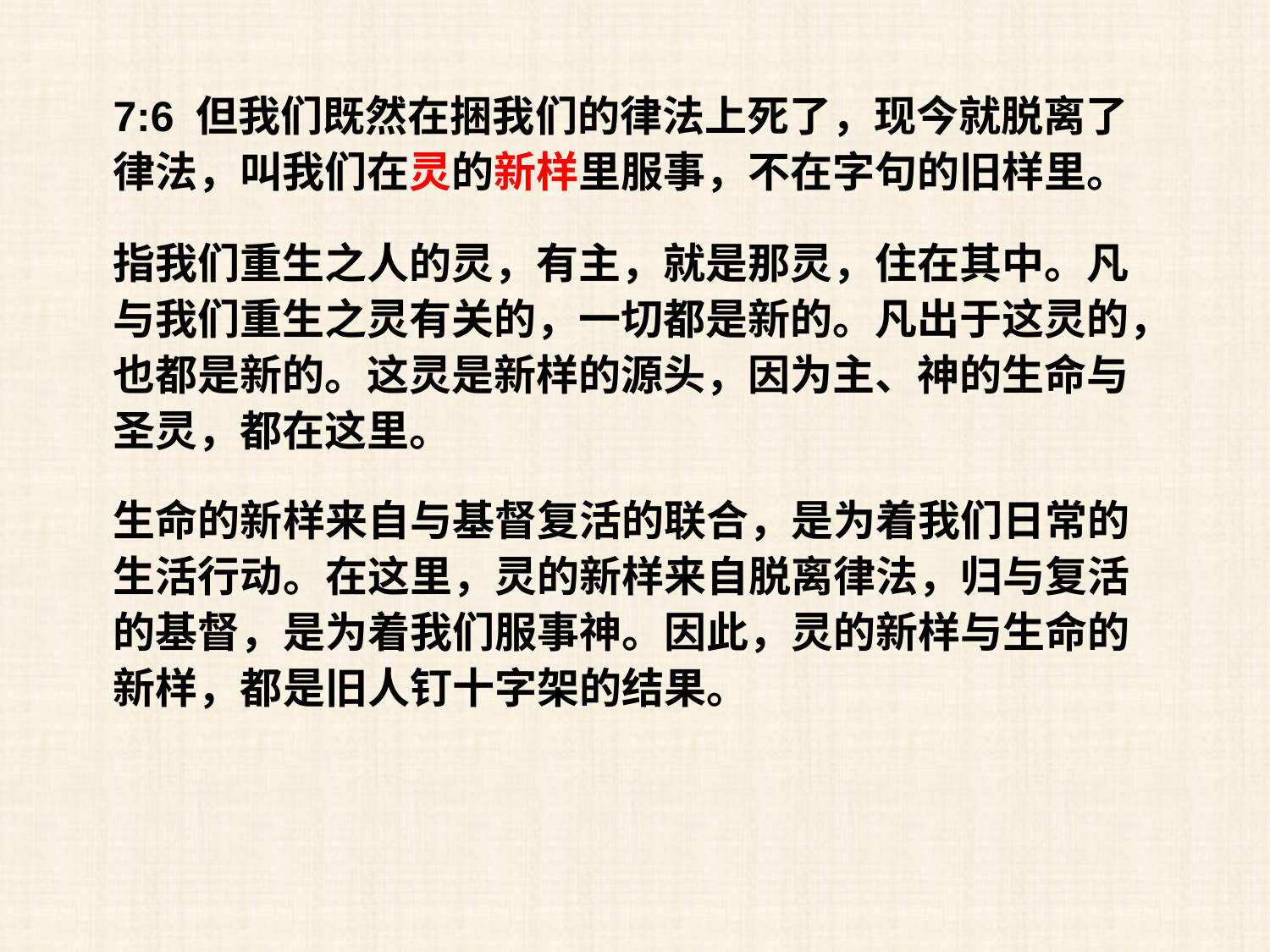

7:6 但我们既然在捆我们的律法上死了，现今就脱离了律法，叫我们在灵的新样里服事，不在字句的旧样里。
指我们重生之人的灵，有主，就是那灵，住在其中。凡与我们重生之灵有关的，一切都是新的。凡出于这灵的，也都是新的。这灵是新样的源头，因为主、神的生命与圣灵，都在这里。
生命的新样来自与基督复活的联合，是为着我们日常的生活行动。在这里，灵的新样来自脱离律法，归与复活的基督，是为着我们服事神。因此，灵的新样与生命的新样，都是旧人钉十字架的结果。